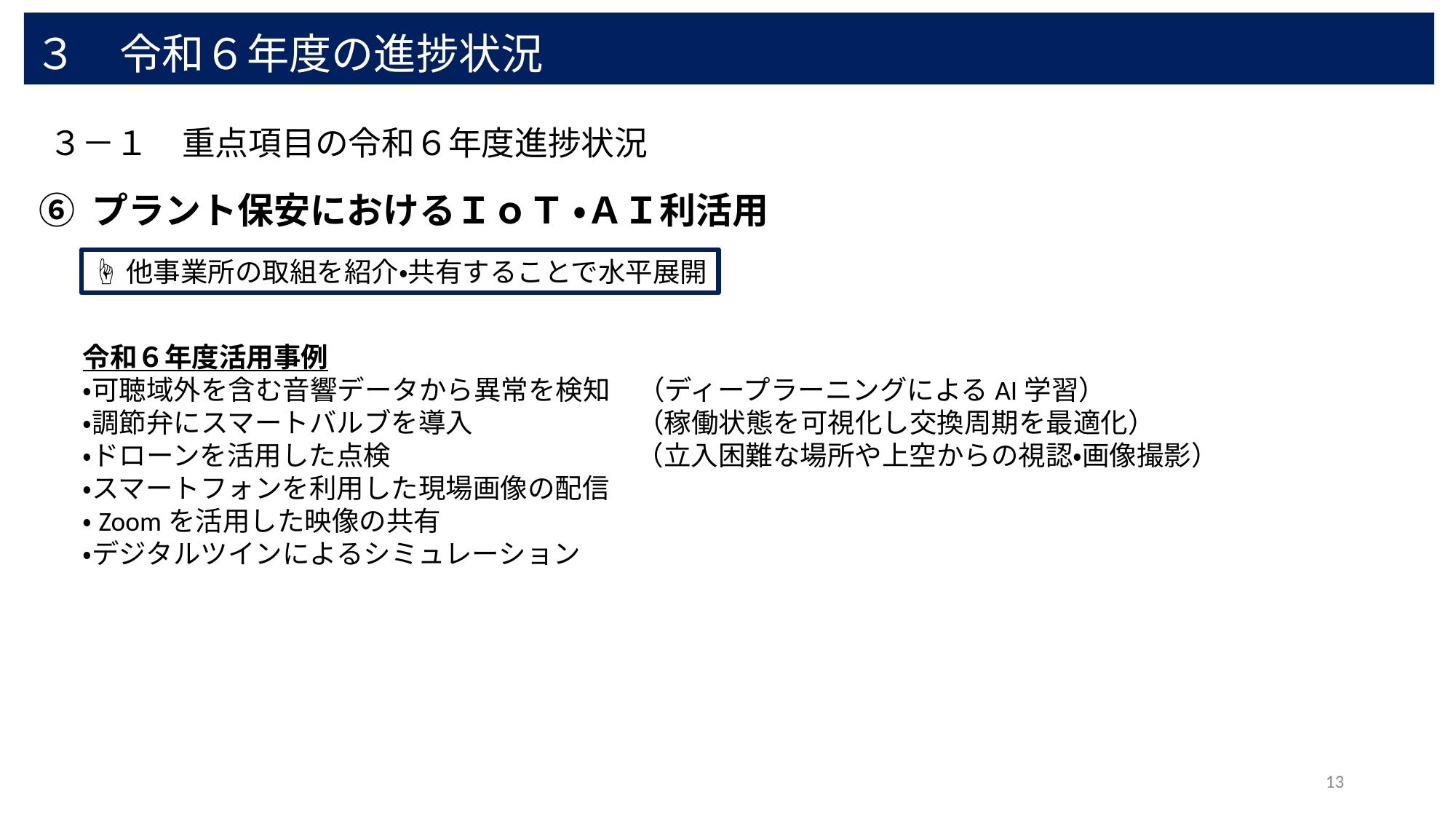

３　令和６年度の進捗状況
３－１　重点項目の令和６年度進捗状況
⑥ プラント保安におけるＩｏＴ ・ＡＩ利活用
☝他事業所の取組を紹介・共有することで水平展開
令和６年度活用事例
・可聴域外を含む音響データから異常を検知　（ディープラーニングによるAI学習）
・調節弁にスマートバルブを導入　　　　　　（稼働状態を可視化し交換周期を最適化）
・ドローンを活用した点検　　　　　　　　　（立入困難な場所や上空からの視認・画像撮影）
・スマートフォンを利用した現場画像の配信
・Zoomを活用した映像の共有
・デジタルツインによるシミュレーション
13